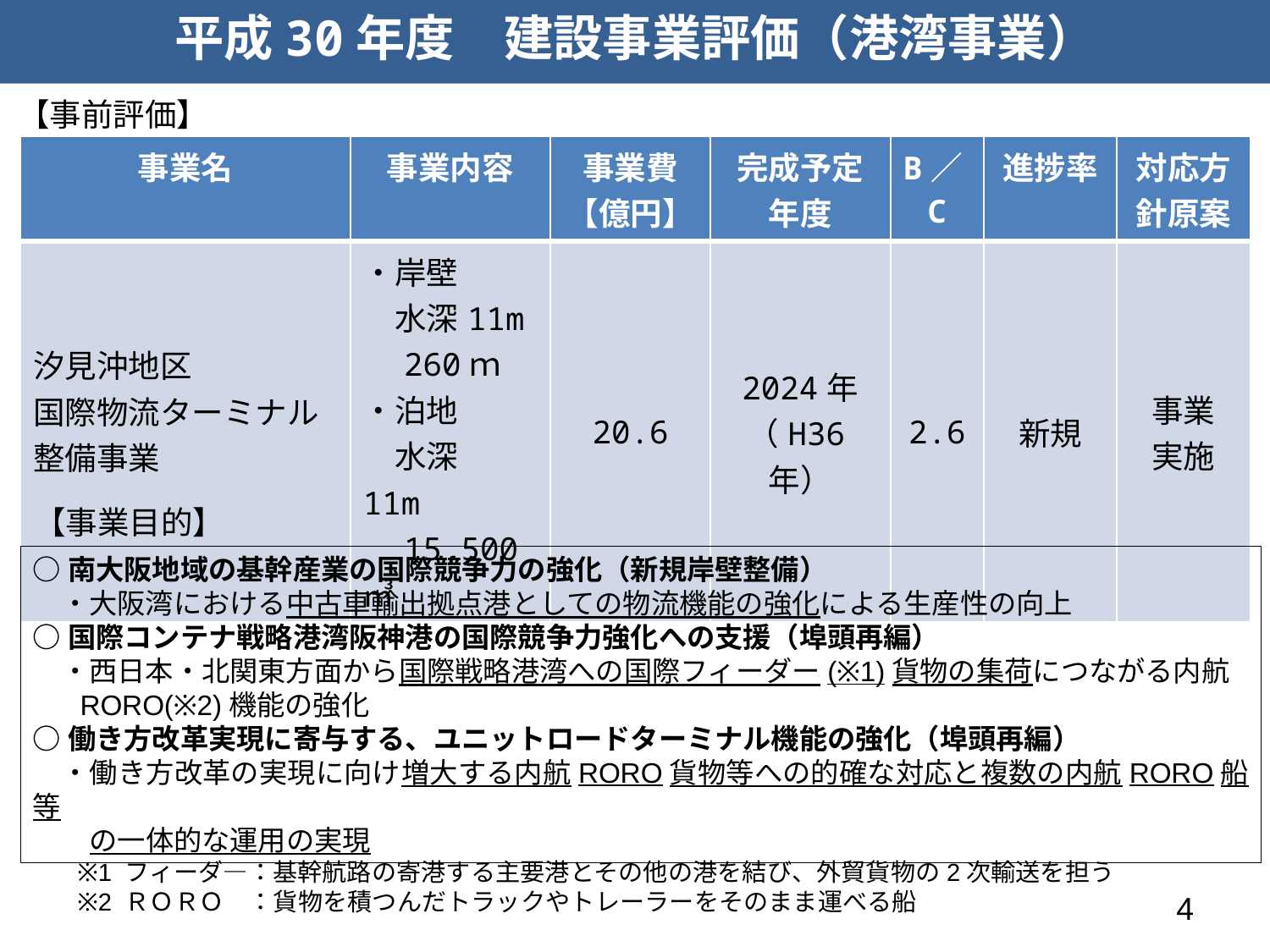

平成30年度　建設事業評価（港湾事業）
【事前評価】
| 事業名 | 事業内容 | 事業費 【億円】 | 完成予定年度 | B／C | 進捗率 | 対応方針原案 |
| --- | --- | --- | --- | --- | --- | --- |
| 汐見沖地区 国際物流ターミナル整備事業 | ・岸壁 　水深11m 　260ｍ ・泊地 　水深11m　　　 　15,500㎥ | 20.6 | 2024年 （H36年） | 2.6 | 新規 | 事業 実施 |
【事業目的】
○南大阪地域の基幹産業の国際競争力の強化（新規岸壁整備）
　・大阪湾における中古車輸出拠点港としての物流機能の強化による生産性の向上
○国際コンテナ戦略港湾阪神港の国際競争力強化への支援（埠頭再編）
　・西日本・北関東方面から国際戦略港湾への国際フィーダー(※1)貨物の集荷につながる内航
      RORO(※2)機能の強化
○働き方改革実現に寄与する、ユニットロードターミナル機能の強化（埠頭再編）
　・働き方改革の実現に向け増大する内航RORO貨物等への的確な対応と複数の内航RORO船等
　　の一体的な運用の実現
※1 フィーダ―：基幹航路の寄港する主要港とその他の港を結び、外貿貨物の2次輸送を担う
※2 ＲＯＲＯ　：貨物を積つんだトラックやトレーラーをそのまま運べる船
4